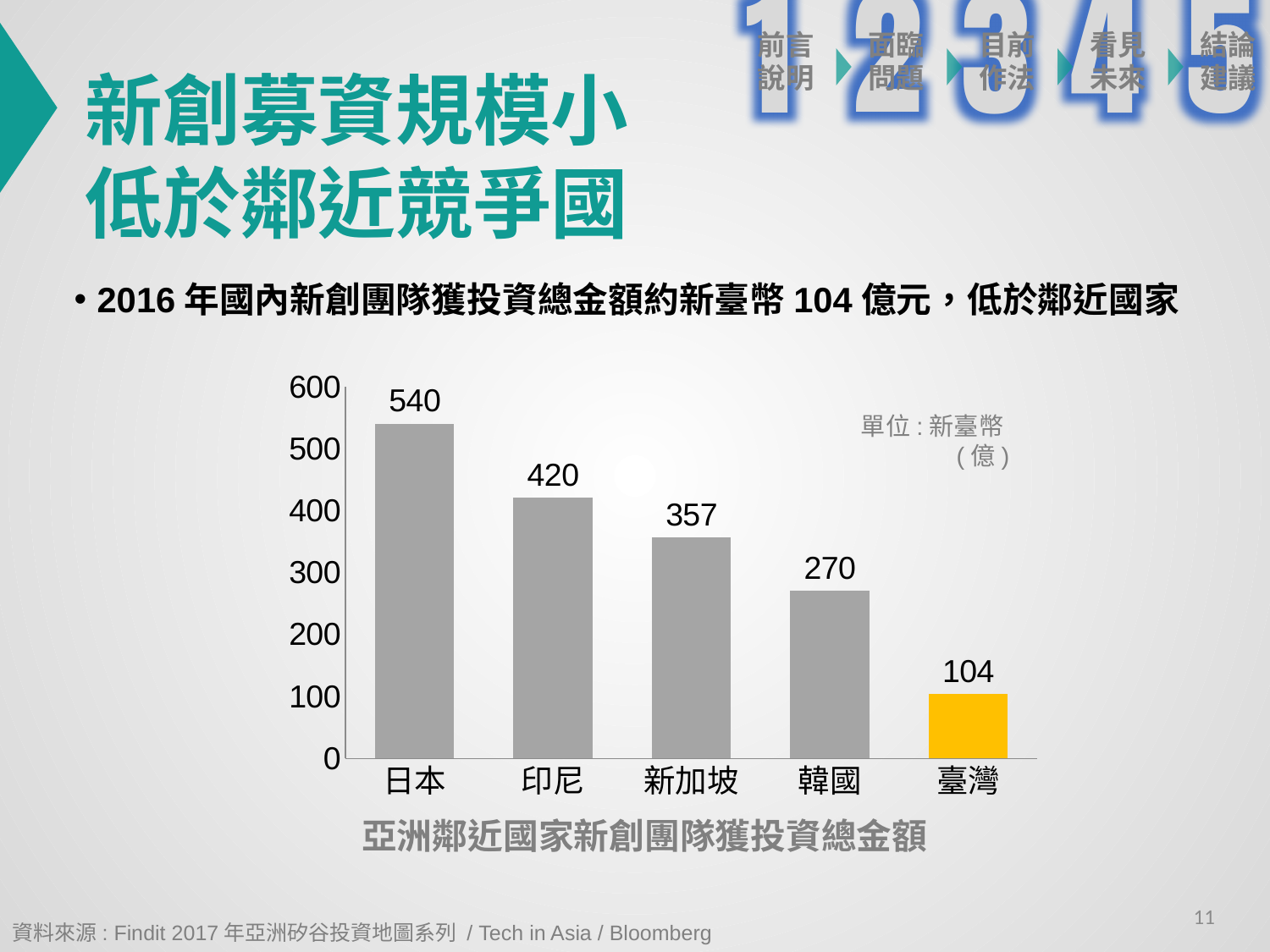

2
5
1
3
4
前言
說明
面臨問題
目前作法
看見未來
結論建議

新創募資規模小
低於鄰近競爭國
2016年國內新創團隊獲投資總金額約新臺幣104億元，低於鄰近國家

### Chart

| Category |  |
|---|---|
| 日本 | 540.0 |
| 印尼 | 420.0 |
| 新加坡 | 357.0 |
| 韓國 | 270.0 |
| 臺灣 | 104.0 |
單位:新臺幣(億)
亞洲鄰近國家新創團隊獲投資總金額
11
資料來源: Findit 2017年亞洲矽谷投資地圖系列 / Tech in Asia / Bloomberg